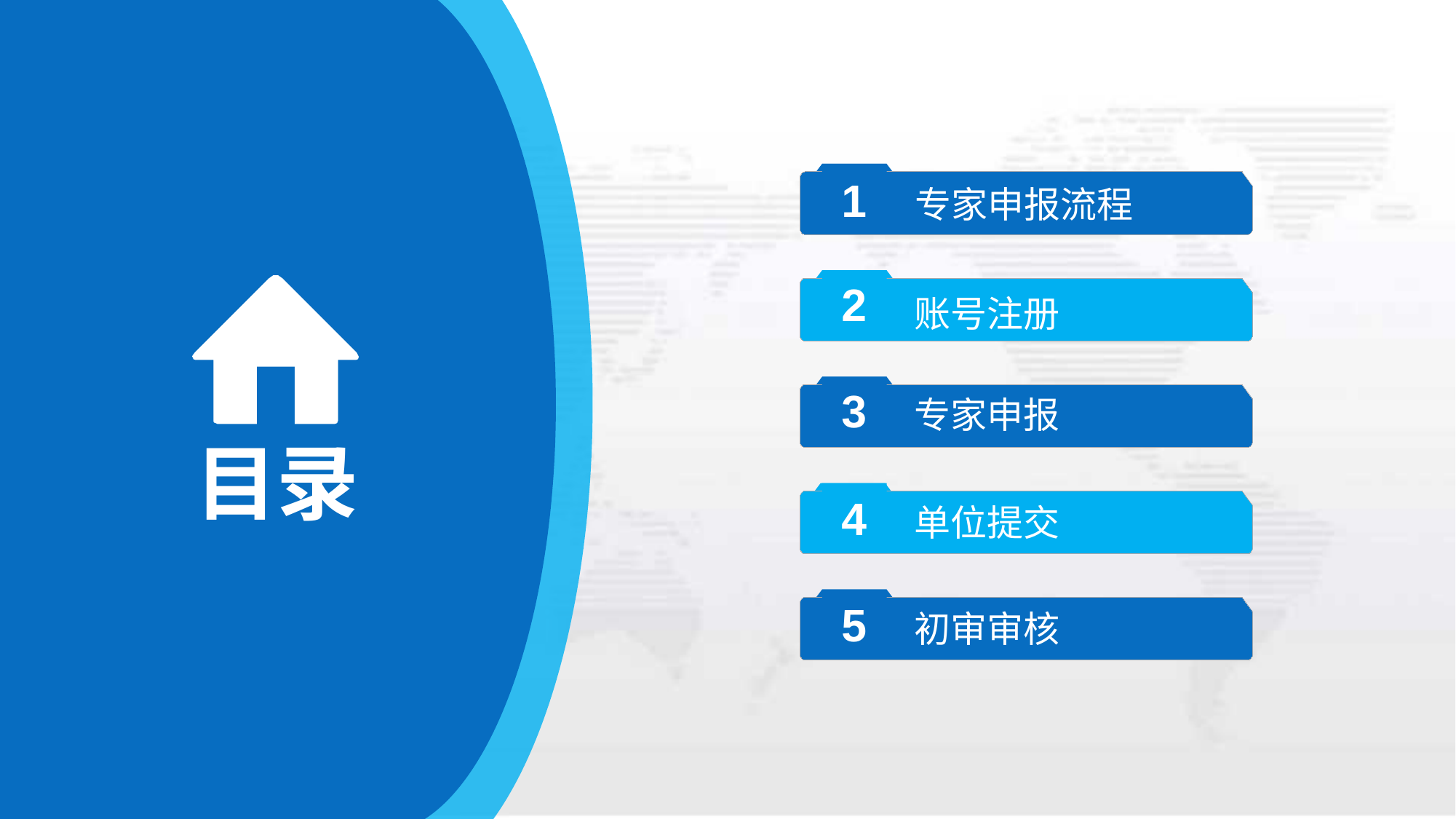

1

专家申报流程

2

账号注册

3

专家申报
目录

4

单位提交

5

初审审核